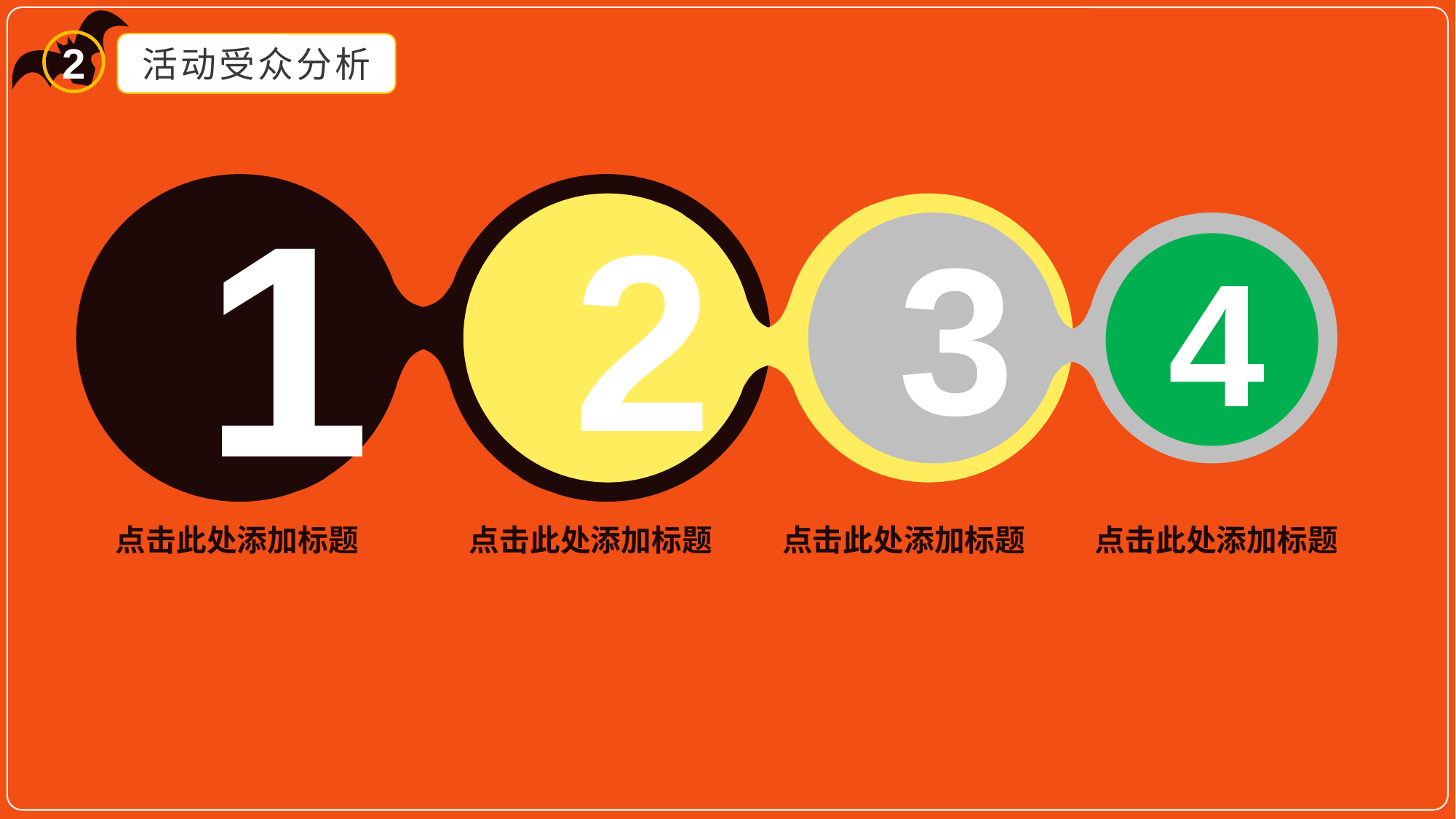

2
活动受众分析
1

2

3

4

点击此处添加标题
点击此处添加标题
点击此处添加标题
点击此处添加标题